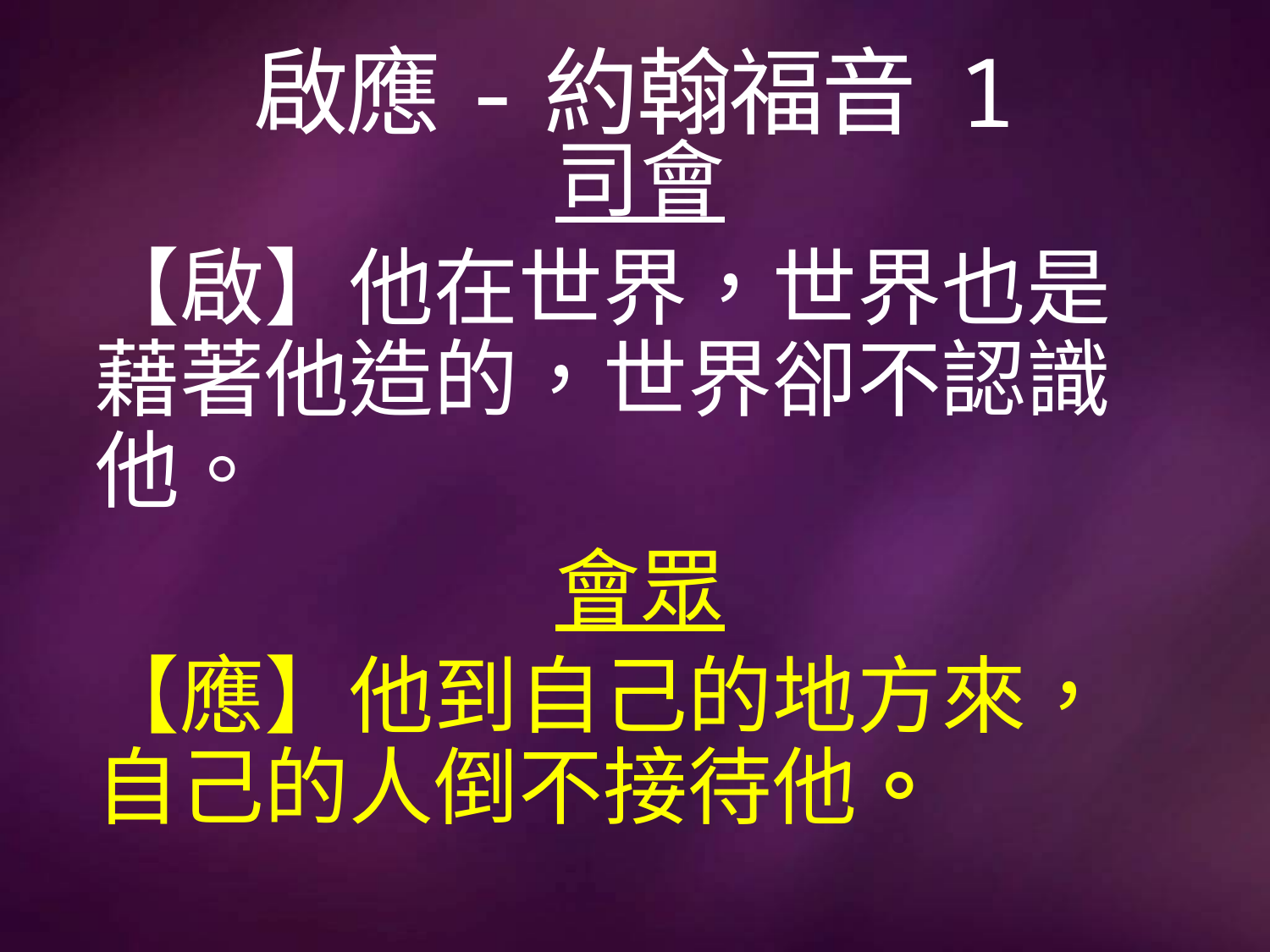

# 啟應-約翰福音 1
司會
【啟】他在世界，世界也是藉著他造的，世界卻不認識他。

會眾
【應】他到自己的地方來，自己的人倒不接待他。